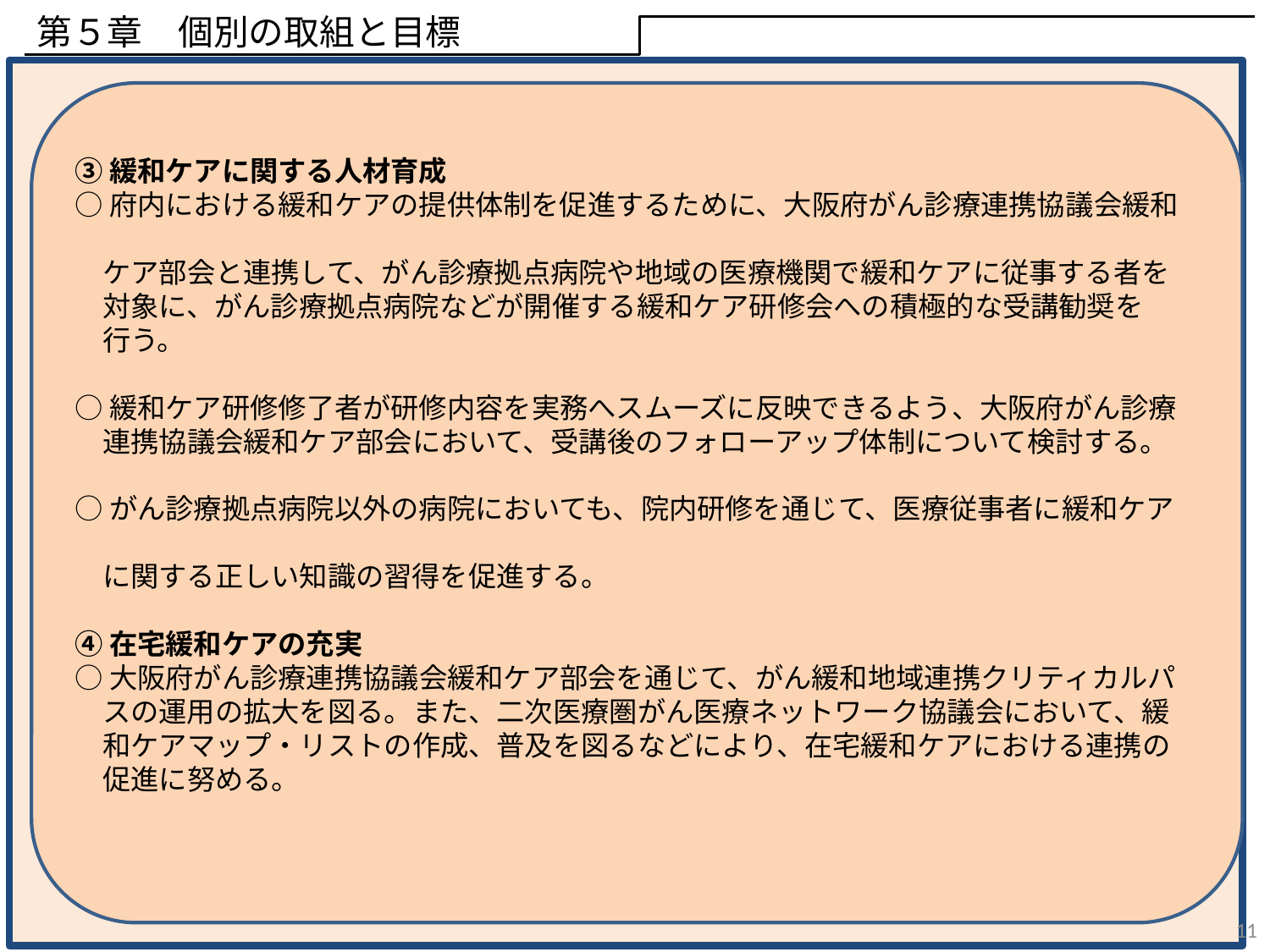

第５章　個別の取組と目標

③緩和ケアに関する人材育成
○府内における緩和ケアの提供体制を促進するために、大阪府がん診療連携協議会緩和
　ケア部会と連携して、がん診療拠点病院や地域の医療機関で緩和ケアに従事する者を
　対象に、がん診療拠点病院などが開催する緩和ケア研修会への積極的な受講勧奨を
　行う。

○緩和ケア研修修了者が研修内容を実務へスムーズに反映できるよう、大阪府がん診療
　連携協議会緩和ケア部会において、受講後のフォローアップ体制について検討する。

○がん診療拠点病院以外の病院においても、院内研修を通じて、医療従事者に緩和ケア
　に関する正しい知識の習得を促進する。

④在宅緩和ケアの充実
○大阪府がん診療連携協議会緩和ケア部会を通じて、がん緩和地域連携クリティカルパ
　スの運用の拡大を図る。また、二次医療圏がん医療ネットワーク協議会において、緩
　和ケアマップ・リストの作成、普及を図るなどにより、在宅緩和ケアにおける連携の
　促進に努める。

11